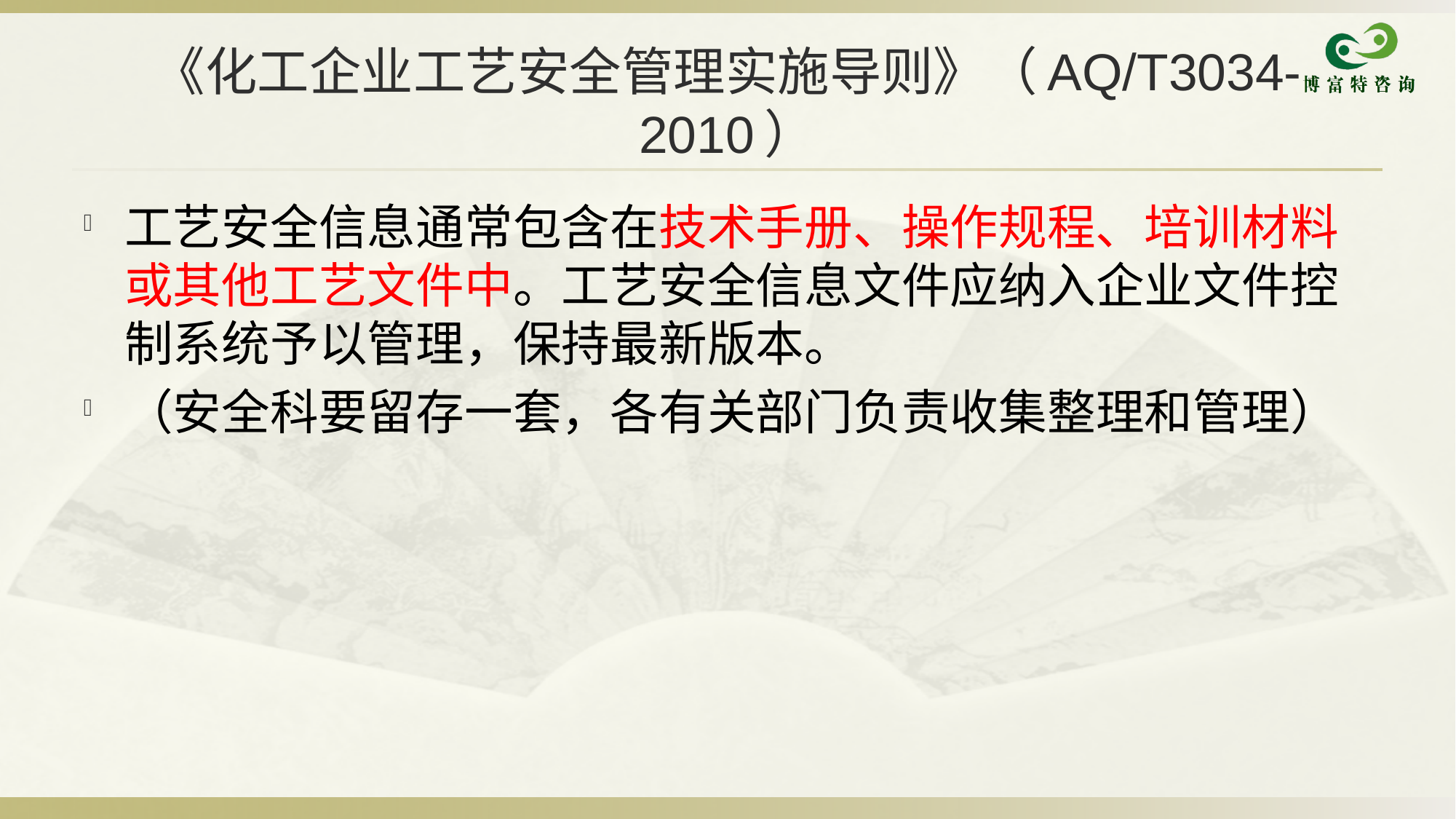

# 《化工企业工艺安全管理实施导则》（AQ/T3034-2010）
工艺安全信息通常包含在技术手册、操作规程、培训材料或其他工艺文件中。工艺安全信息文件应纳入企业文件控制系统予以管理，保持最新版本。
（安全科要留存一套，各有关部门负责收集整理和管理）